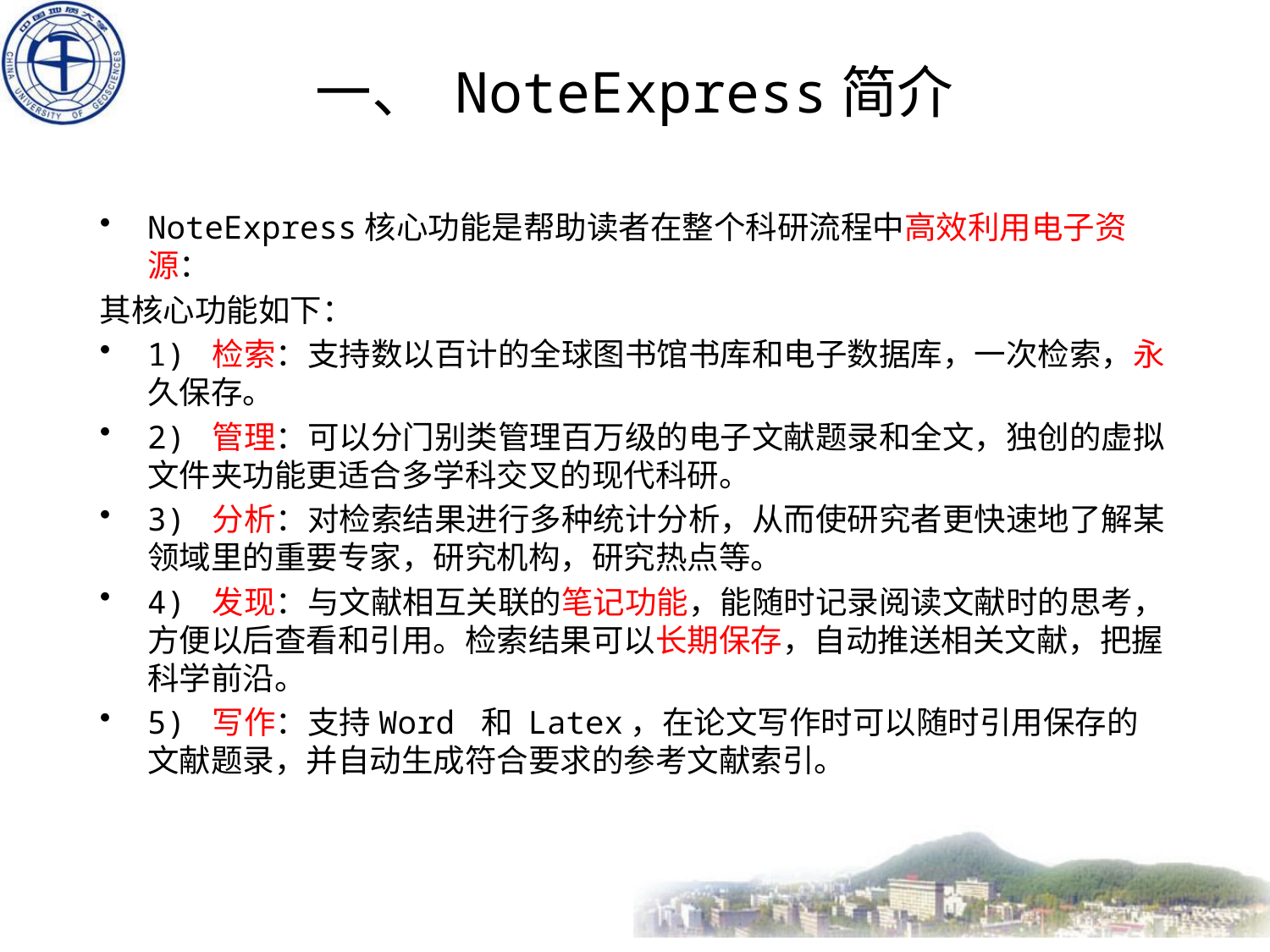

# 一、 NoteExpress简介
NoteExpress核心功能是帮助读者在整个科研流程中高效利用电子资源：
其核心功能如下：
1) 检索：支持数以百计的全球图书馆书库和电子数据库，一次检索，永久保存。
2) 管理：可以分门别类管理百万级的电子文献题录和全文，独创的虚拟文件夹功能更适合多学科交叉的现代科研。
3) 分析：对检索结果进行多种统计分析，从而使研究者更快速地了解某领域里的重要专家，研究机构，研究热点等。
4) 发现：与文献相互关联的笔记功能，能随时记录阅读文献时的思考，方便以后查看和引用。检索结果可以长期保存，自动推送相关文献，把握科学前沿。
5) 写作：支持Word 和 Latex，在论文写作时可以随时引用保存的文献题录，并自动生成符合要求的参考文献索引。